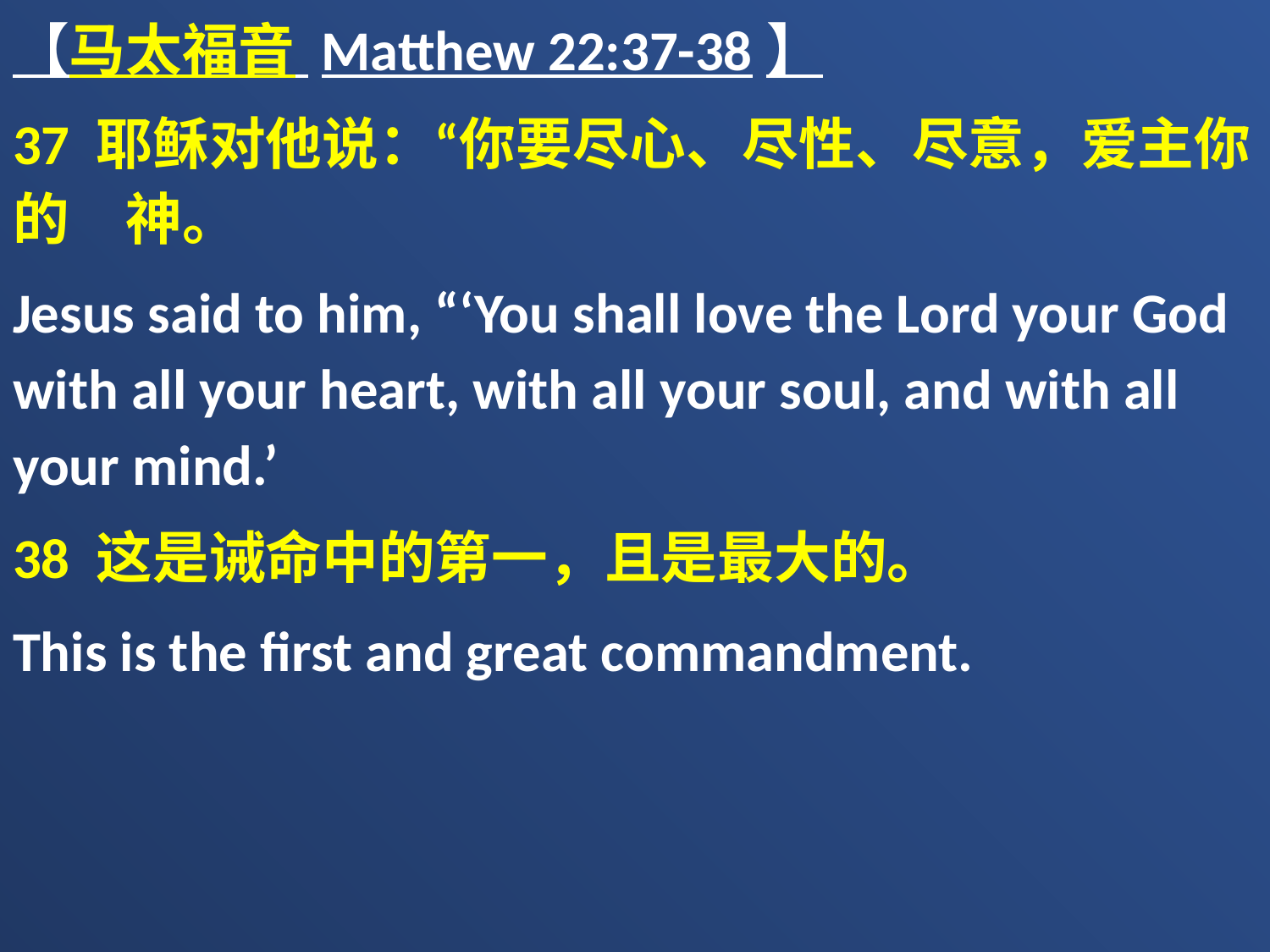

【马太福音 Matthew 22:37-38】
37 耶稣对他说：“你要尽心、尽性、尽意，爱主你的　神。
Jesus said to him, “‘You shall love the Lord your God with all your heart, with all your soul, and with all your mind.’
38 这是诫命中的第一，且是最大的。
This is the first and great commandment.